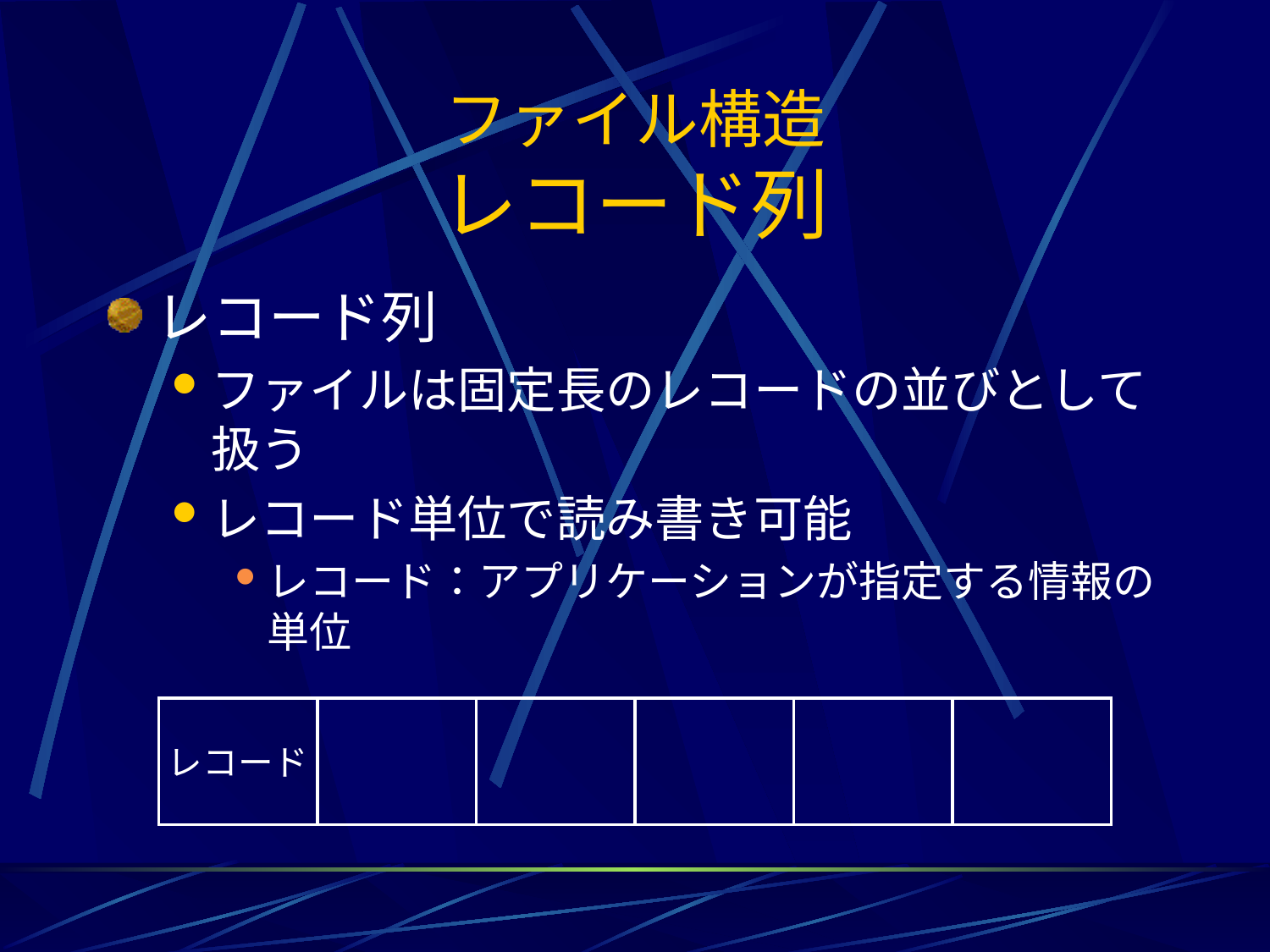

# ファイル構造 レコード列
レコード列
ファイルは固定長のレコードの並びとして扱う
レコード単位で読み書き可能
レコード：アプリケーションが指定する情報の単位

レコード